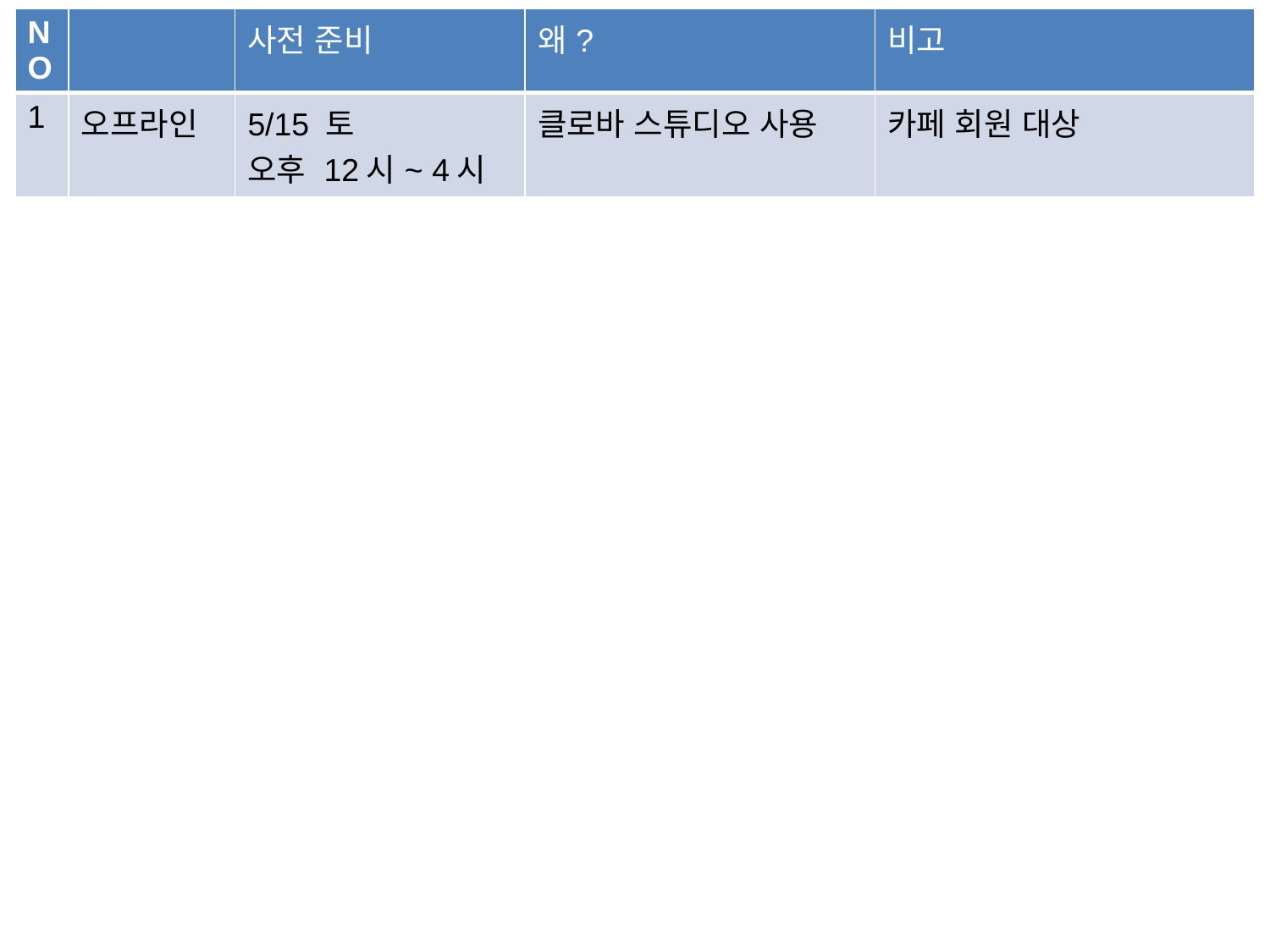

| NO |  | 사전 준비 | 왜? | 비고 |
| --- | --- | --- | --- | --- |
| 1 | 오프라인 | 5/15 토 오후 12시~ 4시 | 클로바 스튜디오 사용 | 카페 회원 대상 |